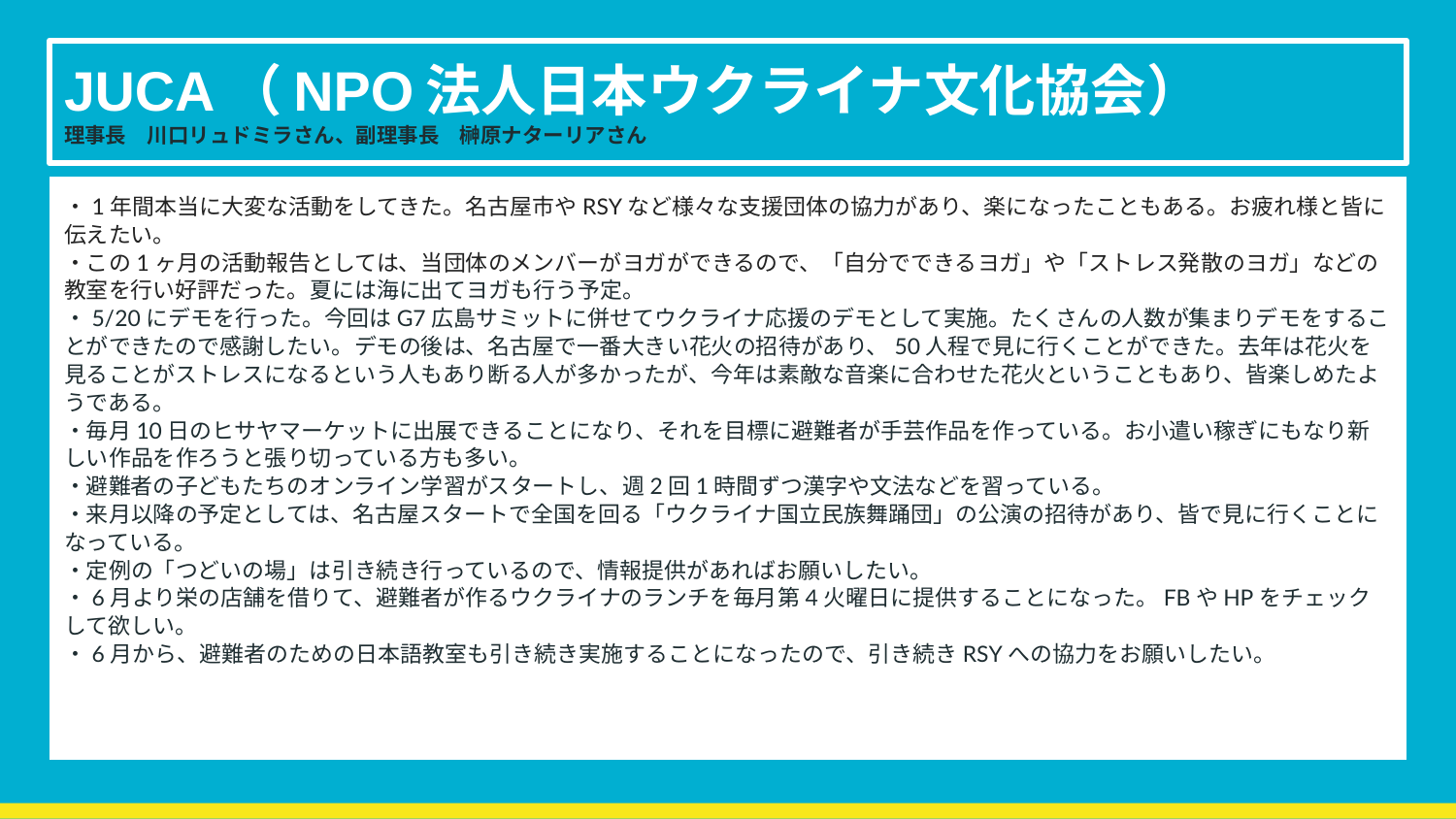

# JUCA（NPO法人日本ウクライナ文化協会） 理事長　川口リュドミラさん、副理事長　榊原ナターリアさん
・1年間本当に大変な活動をしてきた。名古屋市やRSYなど様々な支援団体の協力があり、楽になったこともある。お疲れ様と皆に伝えたい。
・この1ヶ月の活動報告としては、当団体のメンバーがヨガができるので、「自分でできるヨガ」や「ストレス発散のヨガ」などの教室を行い好評だった。夏には海に出てヨガも行う予定。
・5/20にデモを行った。今回はG7広島サミットに併せてウクライナ応援のデモとして実施。たくさんの人数が集まりデモをすることができたので感謝したい。デモの後は、名古屋で一番大きい花火の招待があり、50人程で見に行くことができた。去年は花火を見ることがストレスになるという人もあり断る人が多かったが、今年は素敵な音楽に合わせた花火ということもあり、皆楽しめたようである。
・毎月10日のヒサヤマーケットに出展できることになり、それを目標に避難者が手芸作品を作っている。お小遣い稼ぎにもなり新しい作品を作ろうと張り切っている方も多い。
・避難者の子どもたちのオンライン学習がスタートし、週2回1時間ずつ漢字や文法などを習っている。
・来月以降の予定としては、名古屋スタートで全国を回る「ウクライナ国立民族舞踊団」の公演の招待があり、皆で見に行くことになっている。
・定例の「つどいの場」は引き続き行っているので、情報提供があればお願いしたい。
・6月より栄の店舗を借りて、避難者が作るウクライナのランチを毎月第4火曜日に提供することになった。FBやHPをチェックして欲しい。
・6月から、避難者のための日本語教室も引き続き実施することになったので、引き続きRSYへの協力をお願いしたい。